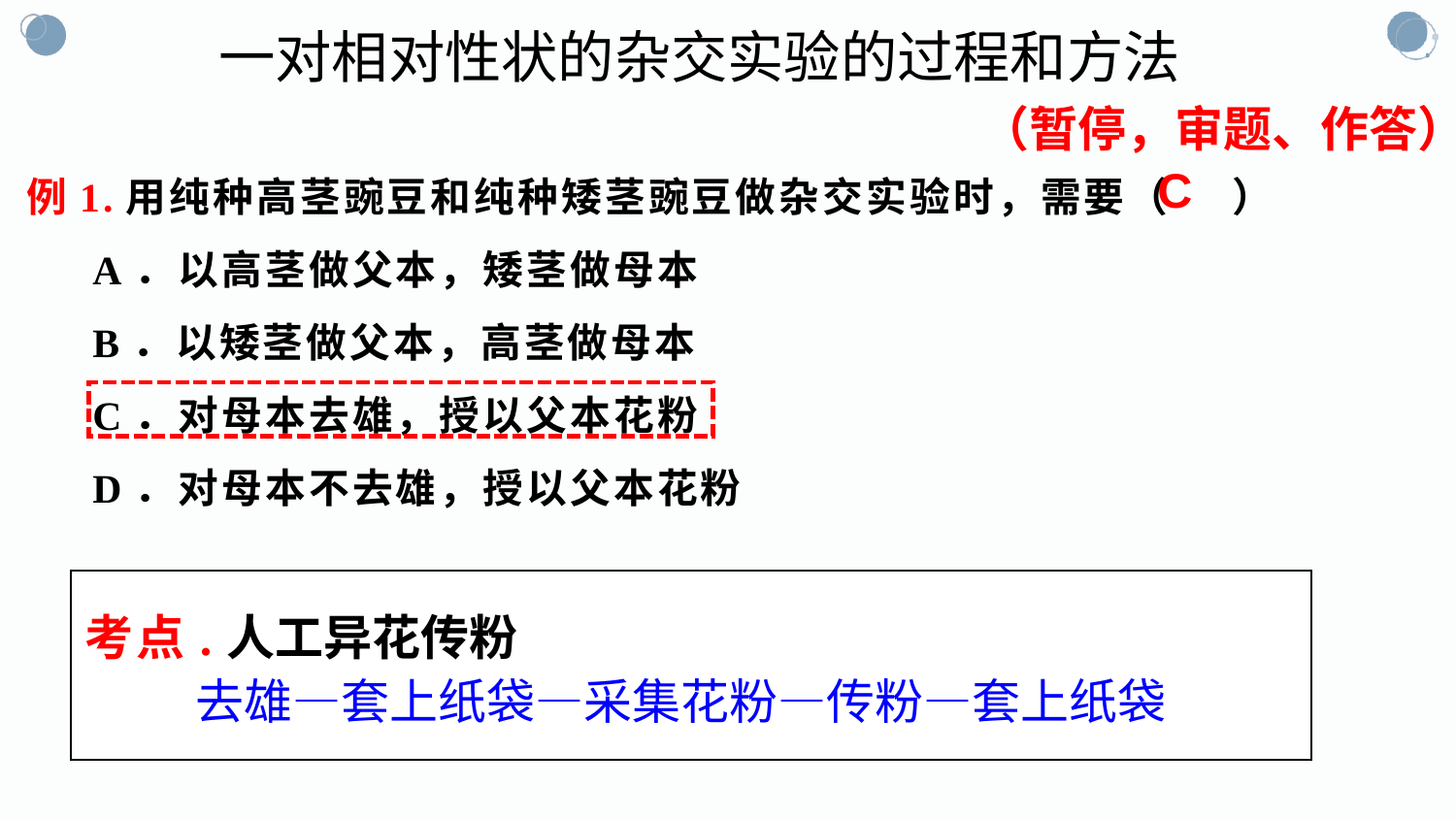

一对相对性状的杂交实验的过程和方法
（暂停，审题、作答）
例1.用纯种高茎豌豆和纯种矮茎豌豆做杂交实验时，需要（     ）
     A．以高茎做父本，矮茎做母本
     B．以矮茎做父本，高茎做母本
     C．对母本去雄，授以父本花粉
     D．对母本不去雄，授以父本花粉
C

考点.人工异花传粉

去雄—套上纸袋—采集花粉—传粉—套上纸袋